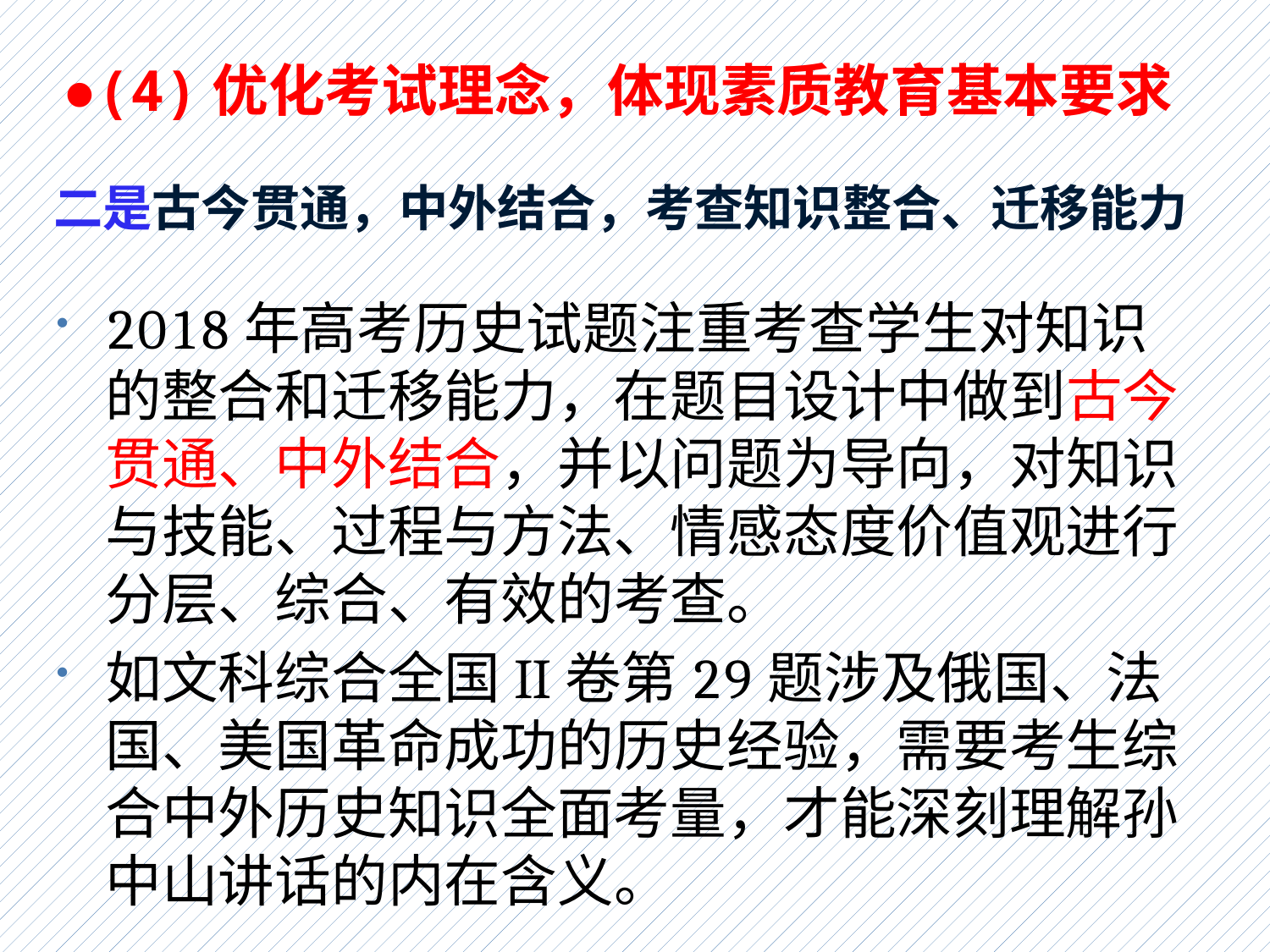

●(4)优化考试理念，体现素质教育基本要求
# 二是古今贯通，中外结合，考查知识整合、迁移能力
2018年高考历史试题注重考查学生对知识的整合和迁移能力，在题目设计中做到古今贯通、中外结合，并以问题为导向，对知识与技能、过程与方法、情感态度价值观进行分层、综合、有效的考查。
如文科综合全国II卷第29题涉及俄国、法国、美国革命成功的历史经验，需要考生综合中外历史知识全面考量，才能深刻理解孙中山讲话的内在含义。